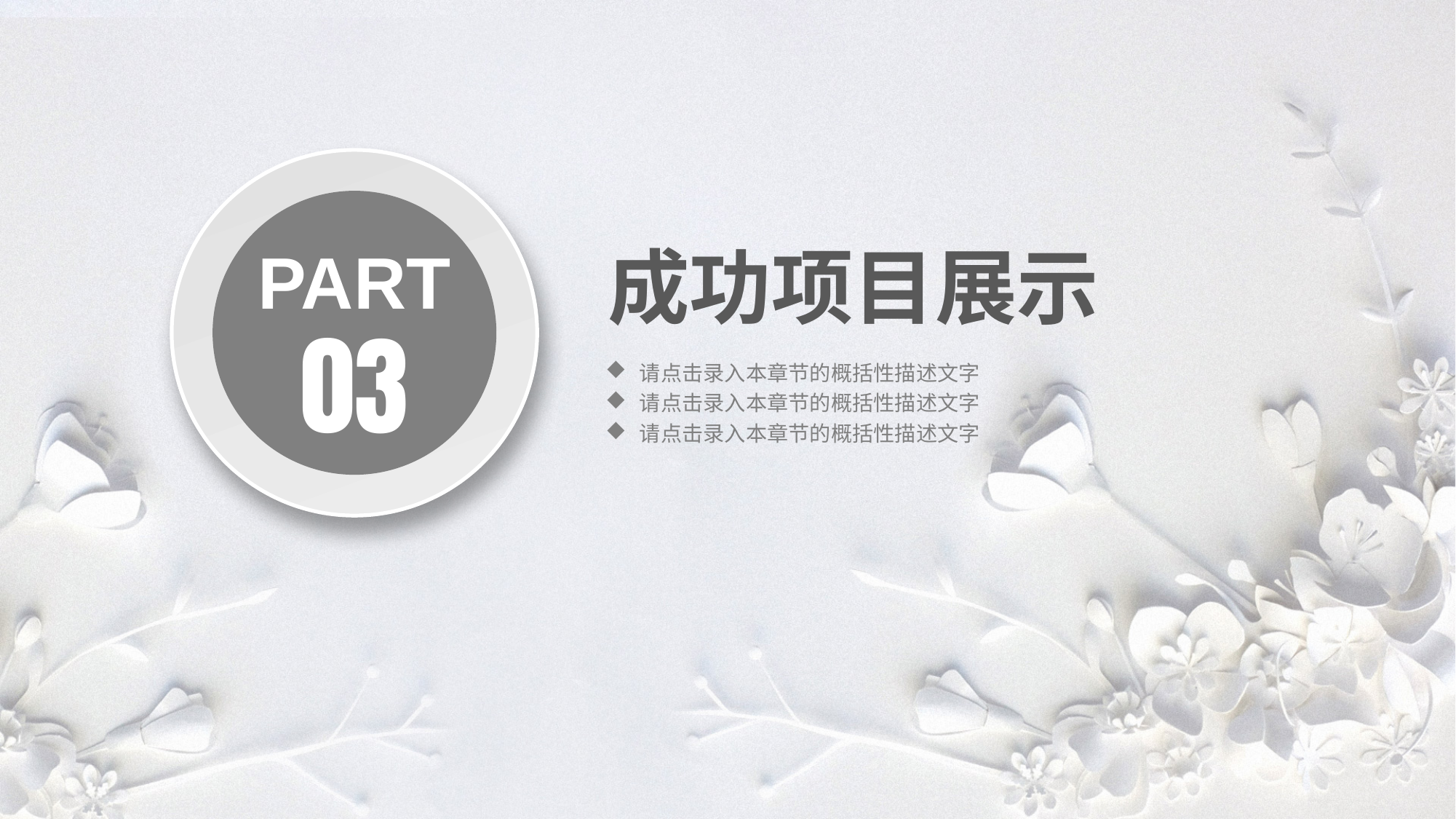

成功项目展示
PART
03
请点击录入本章节的概括性描述文字
请点击录入本章节的概括性描述文字
请点击录入本章节的概括性描述文字